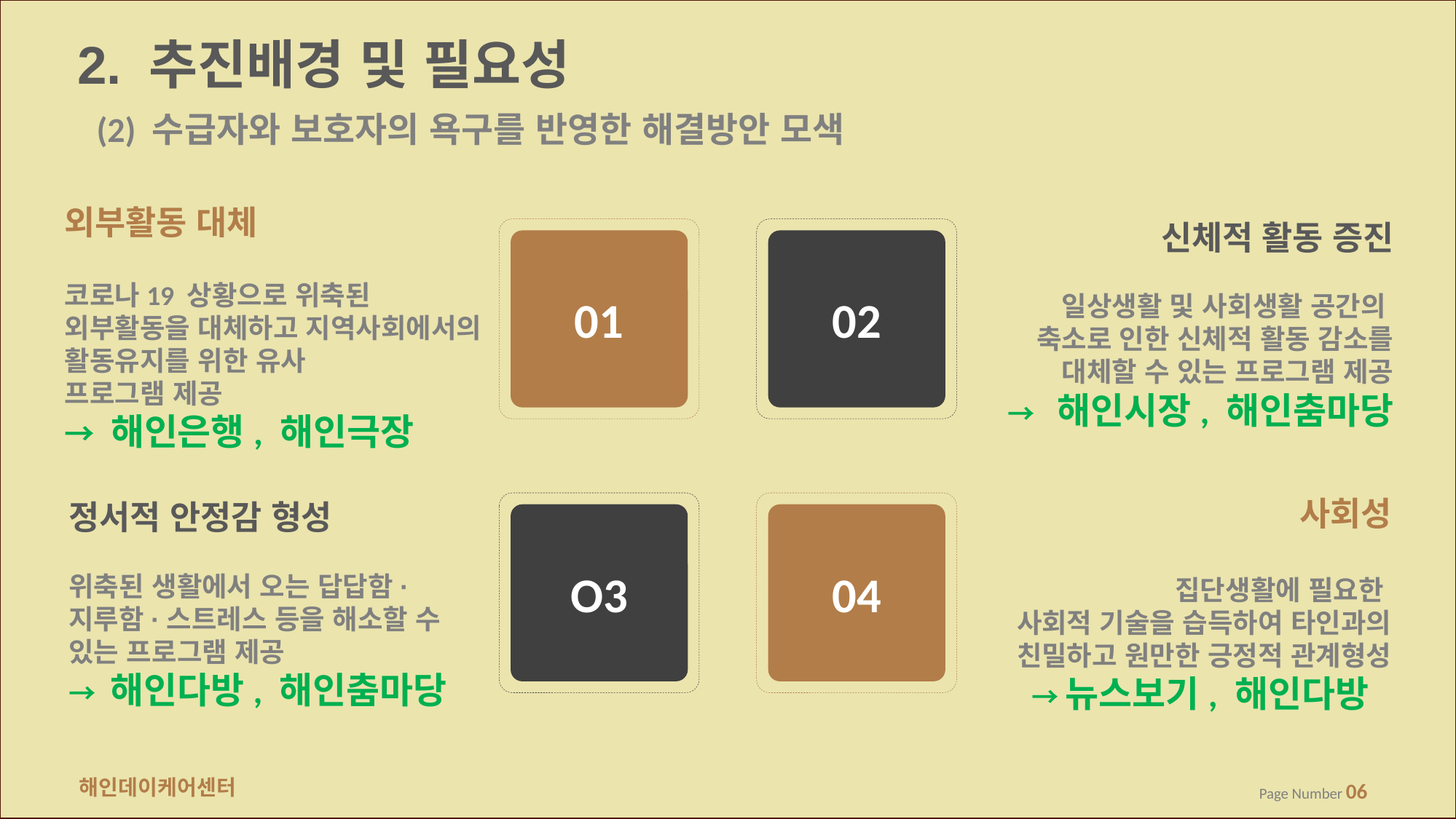

2. 추진배경 및 필요성
(2) 수급자와 보호자의 욕구를 반영한 해결방안 모색
외부활동 대체

코로나19 상황으로 위축된
외부활동을 대체하고 지역사회에서의 활동유지를 위한 유사
프로그램 제공
→ 해인은행, 해인극장
신체적 활동 증진

일상생활 및 사회생활 공간의
축소로 인한 신체적 활동 감소를
 대체할 수 있는 프로그램 제공
→  해인시장, 해인춤마당

01
02
사회성

집단생활에 필요한
사회적 기술을 습득하여 타인과의 친밀하고 원만한 긍정적 관계형성
 →뉴스보기, 해인다방
정서적 안정감 형성

위축된 생활에서 오는 답답함·
지루함·스트레스 등을 해소할 수
있는 프로그램 제공
→ 해인다방, 해인춤마당

O3
04
해인데이케어센터
Page Number 06